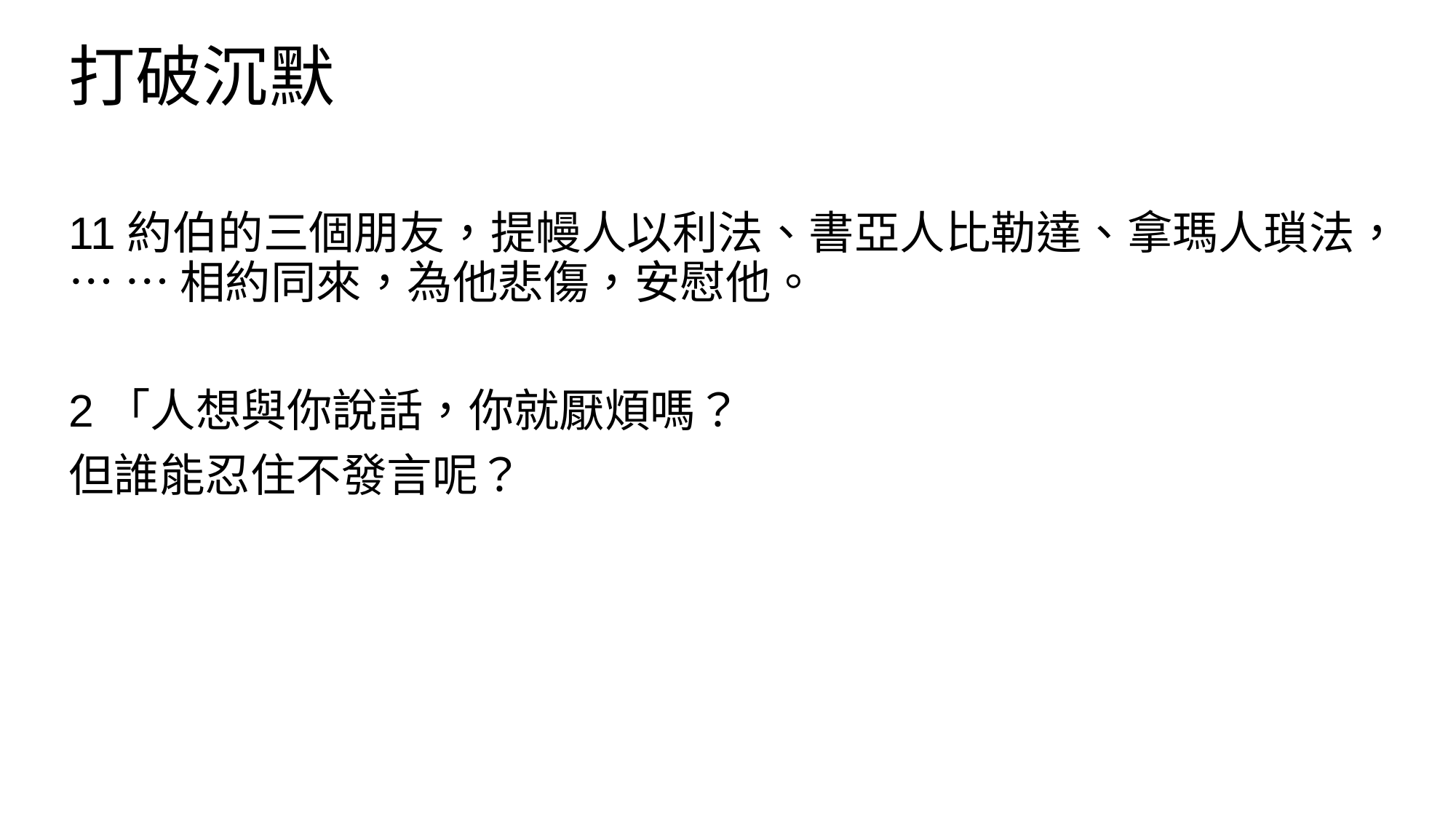

# 打破沉默
11約伯的三個朋友，提幔人以利法、書亞人比勒達、拿瑪人瑣法，… … 相約同來，為他悲傷，安慰他。

2「人想與你說話，你就厭煩嗎？
但誰能忍住不發言呢？